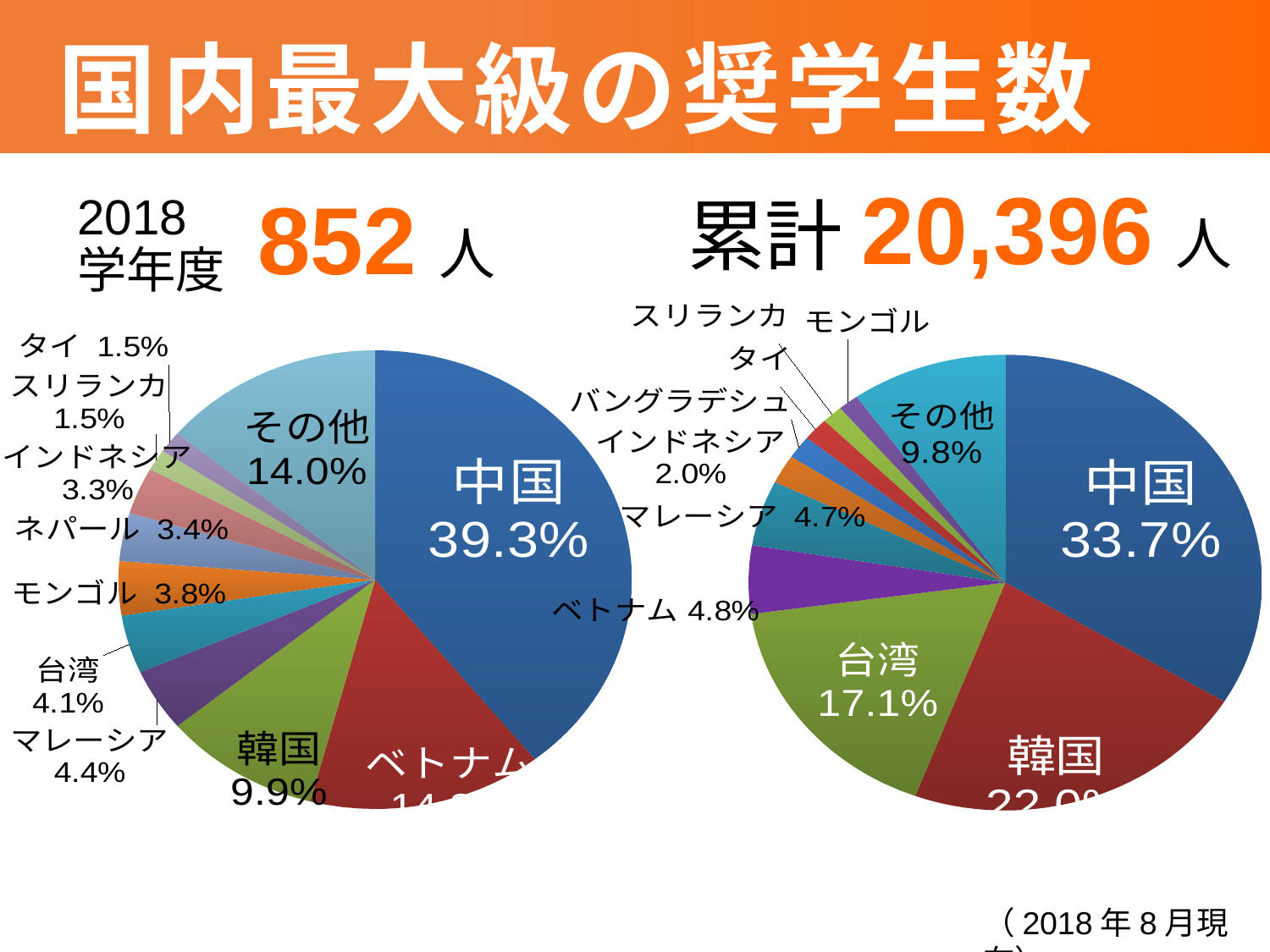

# 国内最大級の奨学生数
累計20,396人

2018学年度
852人

### Chart

| Category | 列1 |
|---|---|
| 中国 | 0.393 |
| ベトナム | 0.14754098360655737 |
| 韓国 | 0.099 |
| マレーシア | 0.044 |
| 台湾 | 0.041 |
| モンゴル | 0.038 |
| ネパール | 0.034 |
| インドネシア | 0.033 |
| スリランカ | 0.015 |
| タイ | 0.015 |
| その他 | 0.14 |

### Chart

| Category | 列7 | 列8 |
|---|---|---|
| 中国 | 0.3373700725632477 | 6881.0 |
| 韓国 | 0.2196999411649343 | 4481.0 |
| 台湾 | 0.1709158658560502 | 3486.0 |
| ベトナム | 0.04824475387330849 | 984.0 |
| マレーシア | 0.04657776034516572 | 950.0 |
| インドネシア | 0.02044518533045695 | 417.0 |
| バングラデシュ | 0.01627770151010002 | 332.0 |
| タイ | 0.016228672288684055 | 331.0 |
| スリランカ | 0.013041772896646401 | 266.0 |
| モンゴル | 0.012992743675230437 | 265.0 |
| その他 | 0.09820553049617572 | 2003.0 |
（2018年8月現在）